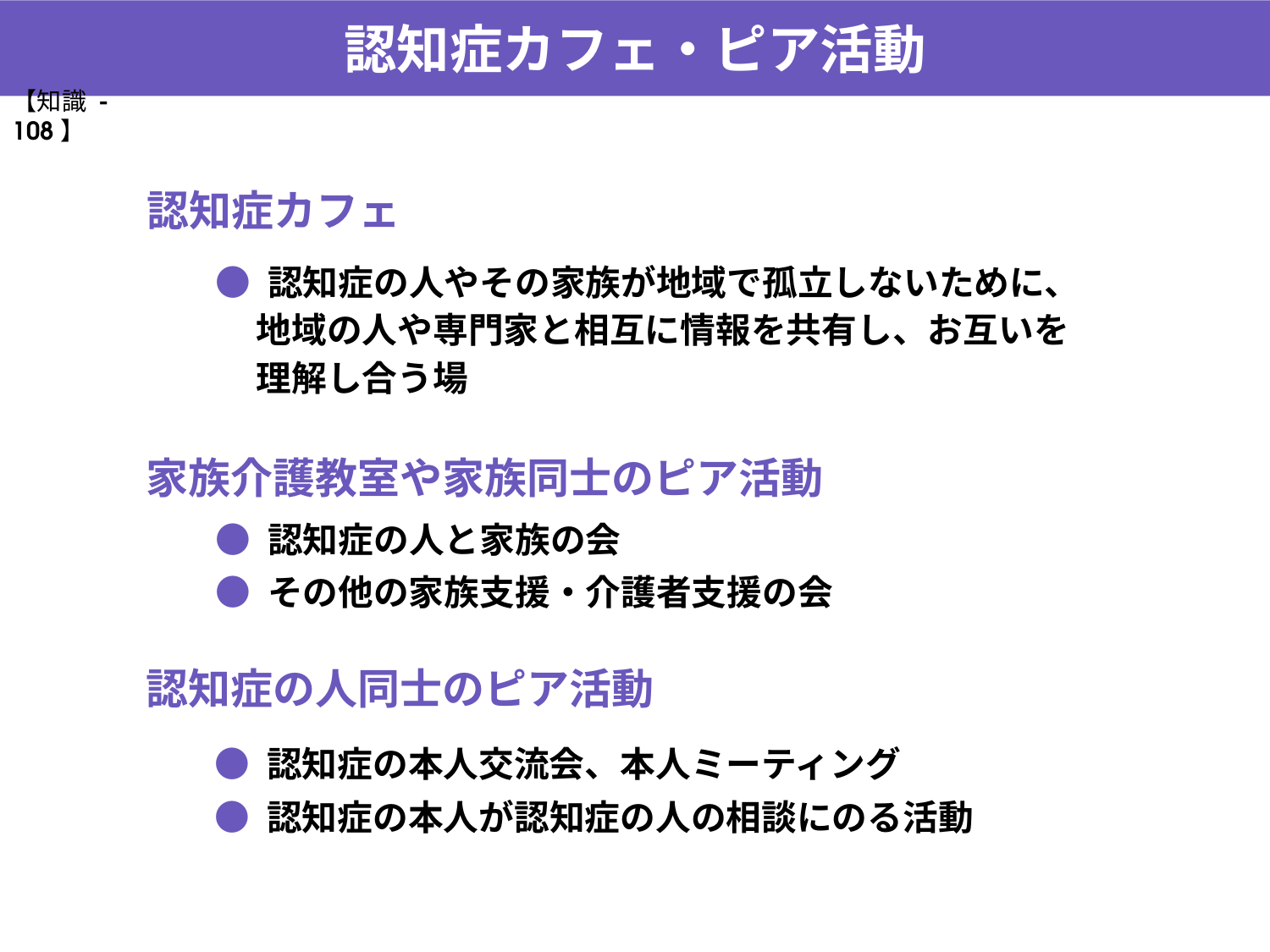

認知症カフェ・ピア活動
【知識 -108】
認知症カフェ
● 認知症の人やその家族が地域で孤立しないために、
    地域の人や専門家と相互に情報を共有し、お互いを
    理解し合う場
家族介護教室や家族同士のピア活動
● 認知症の人と家族の会
● その他の家族支援・介護者支援の会
認知症の人同士のピア活動
● 認知症の本人交流会、本人ミーティング
● 認知症の本人が認知症の人の相談にのる活動